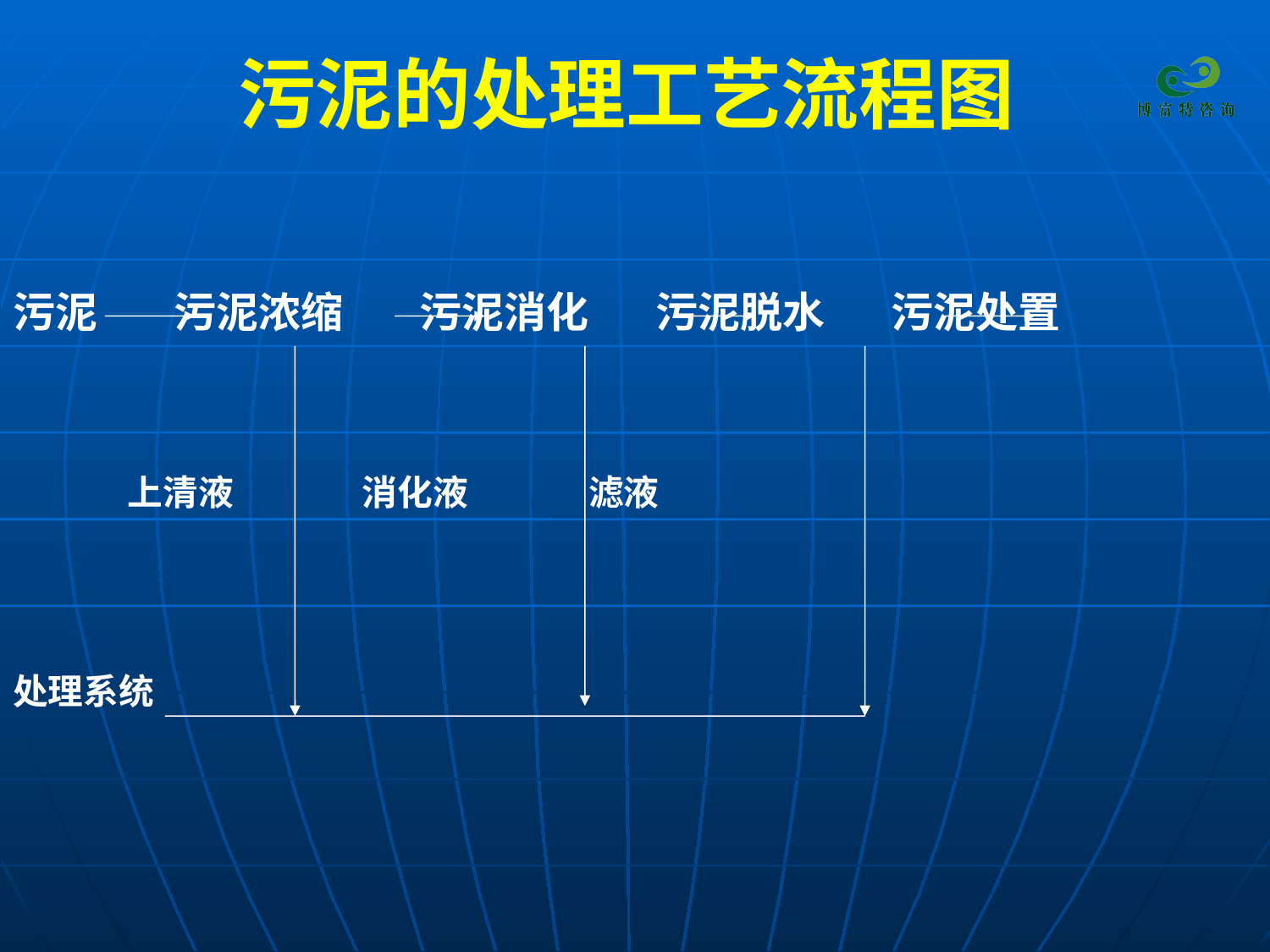

# 污泥的处理工艺流程图

污泥        污泥浓缩        污泥消化       污泥脱水       污泥处置

           上清液                消化液               滤液

处理系统